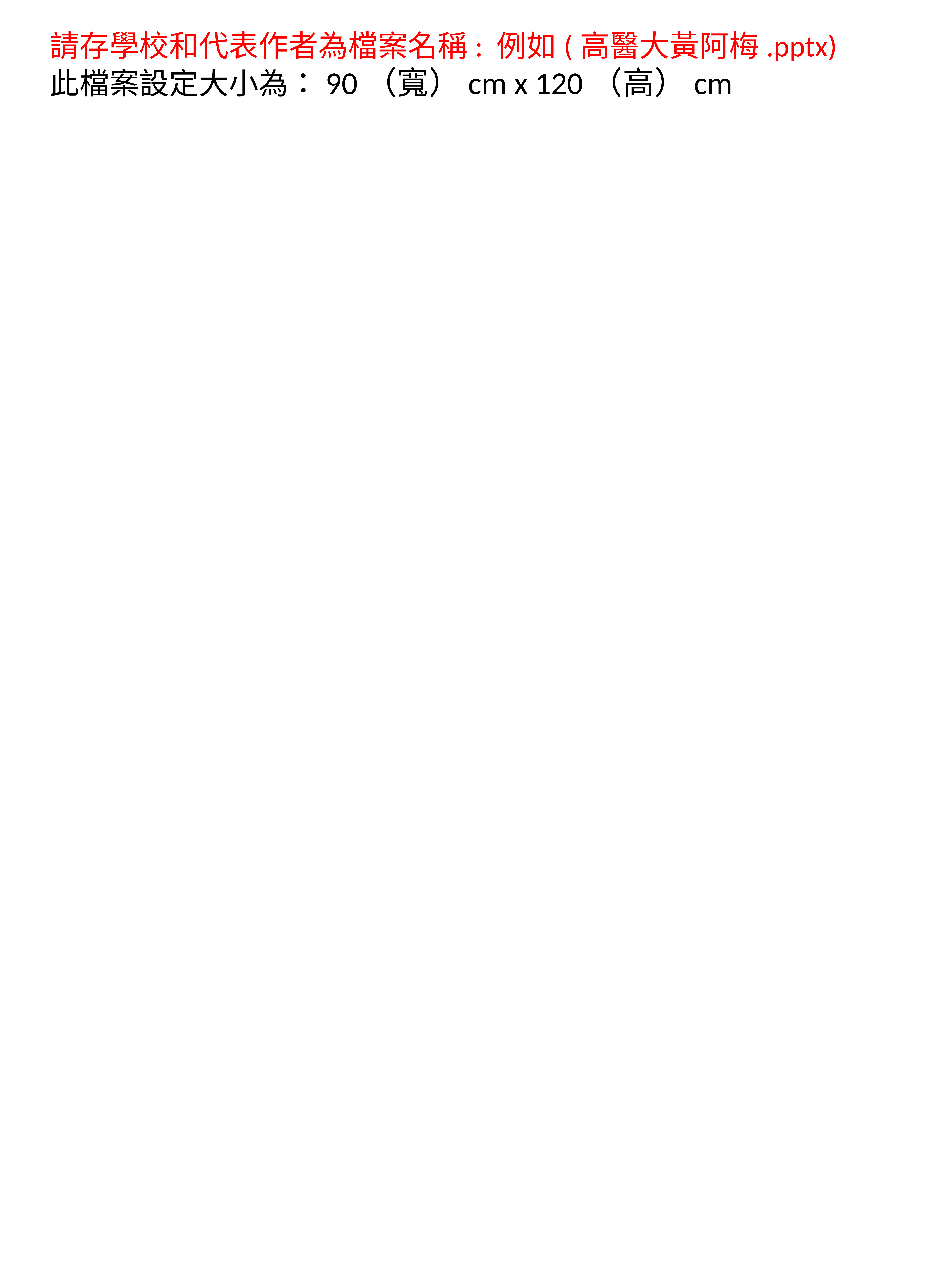

請存學校和代表作者為檔案名稱: 例如(高醫大黃阿梅.pptx)
此檔案設定大小為：90（寬）cm x 120（高）cm